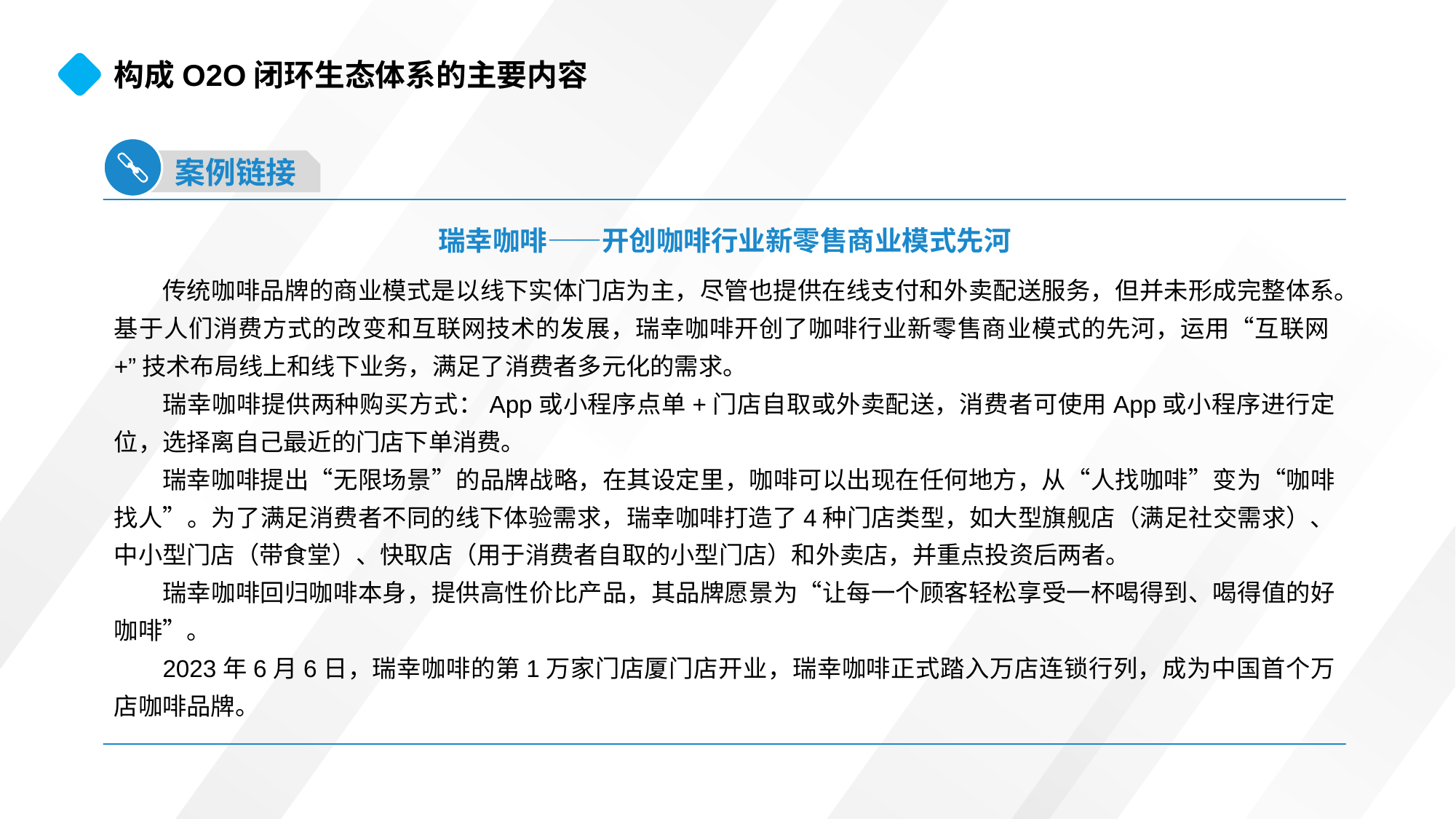

构成O2O闭环生态体系的主要内容

案例链接

瑞幸咖啡——开创咖啡行业新零售商业模式先河
传统咖啡品牌的商业模式是以线下实体门店为主，尽管也提供在线支付和外卖配送服务，但并未形成完整体系。基于人们消费方式的改变和互联网技术的发展，瑞幸咖啡开创了咖啡行业新零售商业模式的先河，运用“互联网+”技术布局线上和线下业务，满足了消费者多元化的需求。
瑞幸咖啡提供两种购买方式：App或小程序点单+门店自取或外卖配送，消费者可使用App或小程序进行定位，选择离自己最近的门店下单消费。
瑞幸咖啡提出“无限场景”的品牌战略，在其设定里，咖啡可以出现在任何地方，从“人找咖啡”变为“咖啡找人”。为了满足消费者不同的线下体验需求，瑞幸咖啡打造了4种门店类型，如大型旗舰店（满足社交需求）、中小型门店（带食堂）、快取店（用于消费者自取的小型门店）和外卖店，并重点投资后两者。
瑞幸咖啡回归咖啡本身，提供高性价比产品，其品牌愿景为“让每一个顾客轻松享受一杯喝得到、喝得值的好咖啡”。
2023年6月6日，瑞幸咖啡的第1万家门店厦门店开业，瑞幸咖啡正式踏入万店连锁行列，成为中国首个万店咖啡品牌。